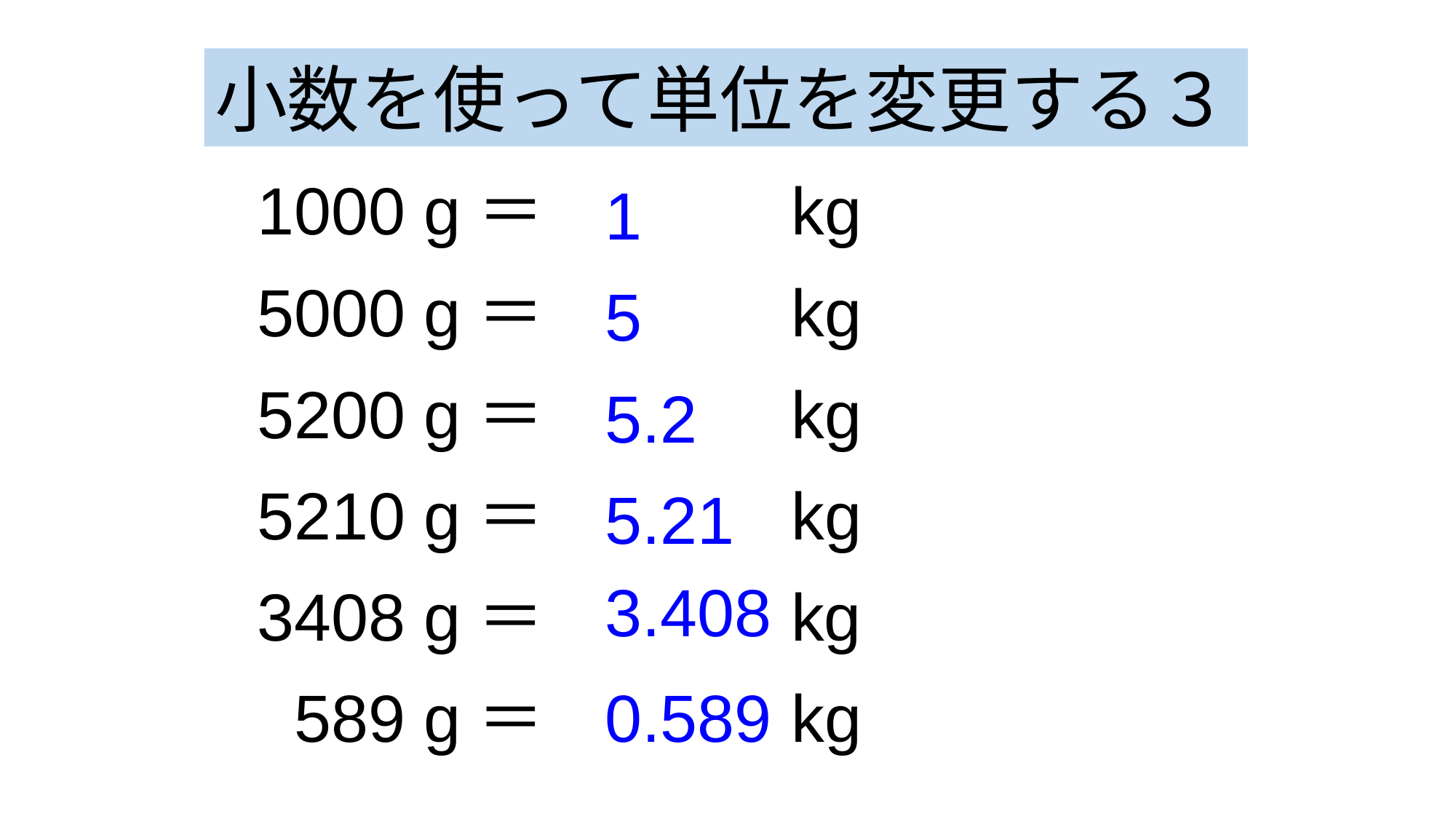

小数を使って単位を変更する３
1000 g＝ 　          kg
1
5000 g＝　           kg
5
5200 g＝　           kg
5.2
5210 g＝　           kg
5.21
3.408
3408 g＝ 　          kg
  589 g＝ 　          kg
0.589